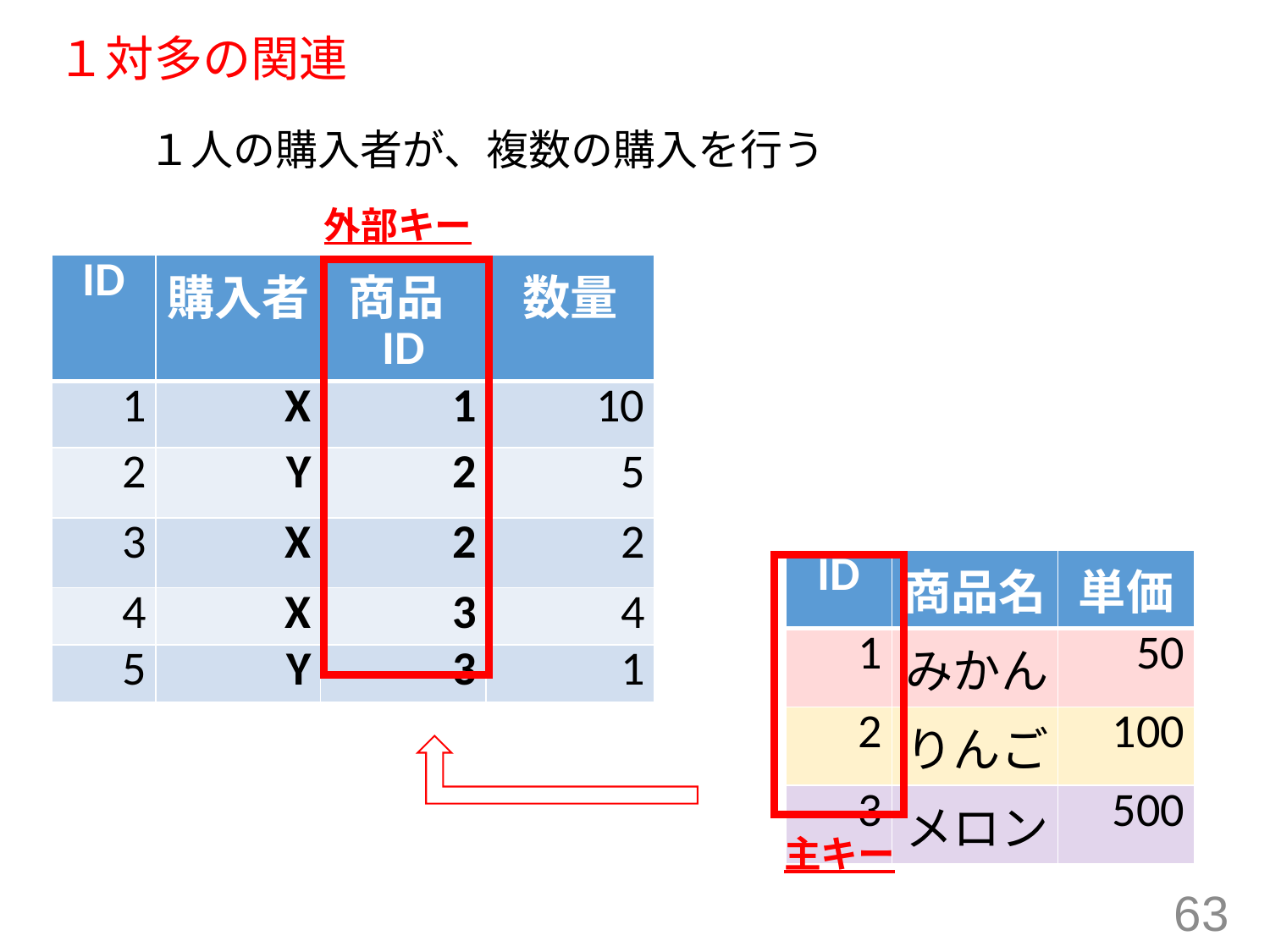

# １対多の関連
１人の購入者が、複数の購入を行う
外部キー
| ID | 購入者 | 商品ID | 数量 |
| --- | --- | --- | --- |
| 1 | X | 1 | 10 |
| 2 | Y | 2 | 5 |
| 3 | X | 2 | 2 |
| 4 | X | 3 | 4 |
| 5 | Y | 3 | 1 |

| ID | 商品名 | 単価 |
| --- | --- | --- |
| 1 | みかん | 50 |
| 2 | りんご | 100 |
| 3 | メロン | 500 |

主キー
63